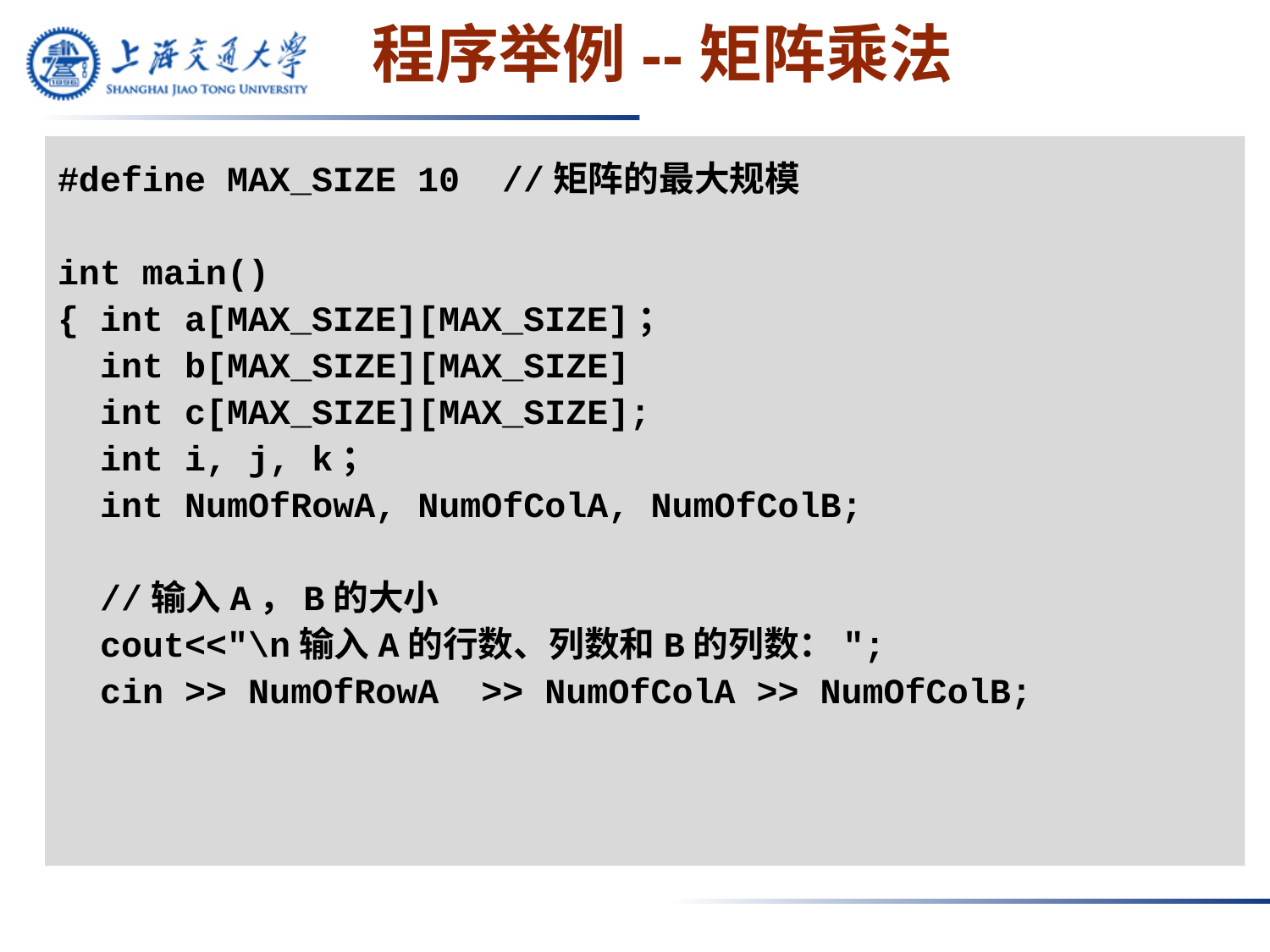

程序举例--矩阵乘法
#define MAX_SIZE 10  //矩阵的最大规模

int main()
{ int a[MAX_SIZE][MAX_SIZE]；
  int b[MAX_SIZE][MAX_SIZE]
  int c[MAX_SIZE][MAX_SIZE];
  int i, j, k；
  int NumOfRowA, NumOfColA, NumOfColB;

  //输入A，B的大小
  cout<<"\n输入A的行数、列数和B的列数：";
  cin >> NumOfRowA  >> NumOfColA >> NumOfColB;